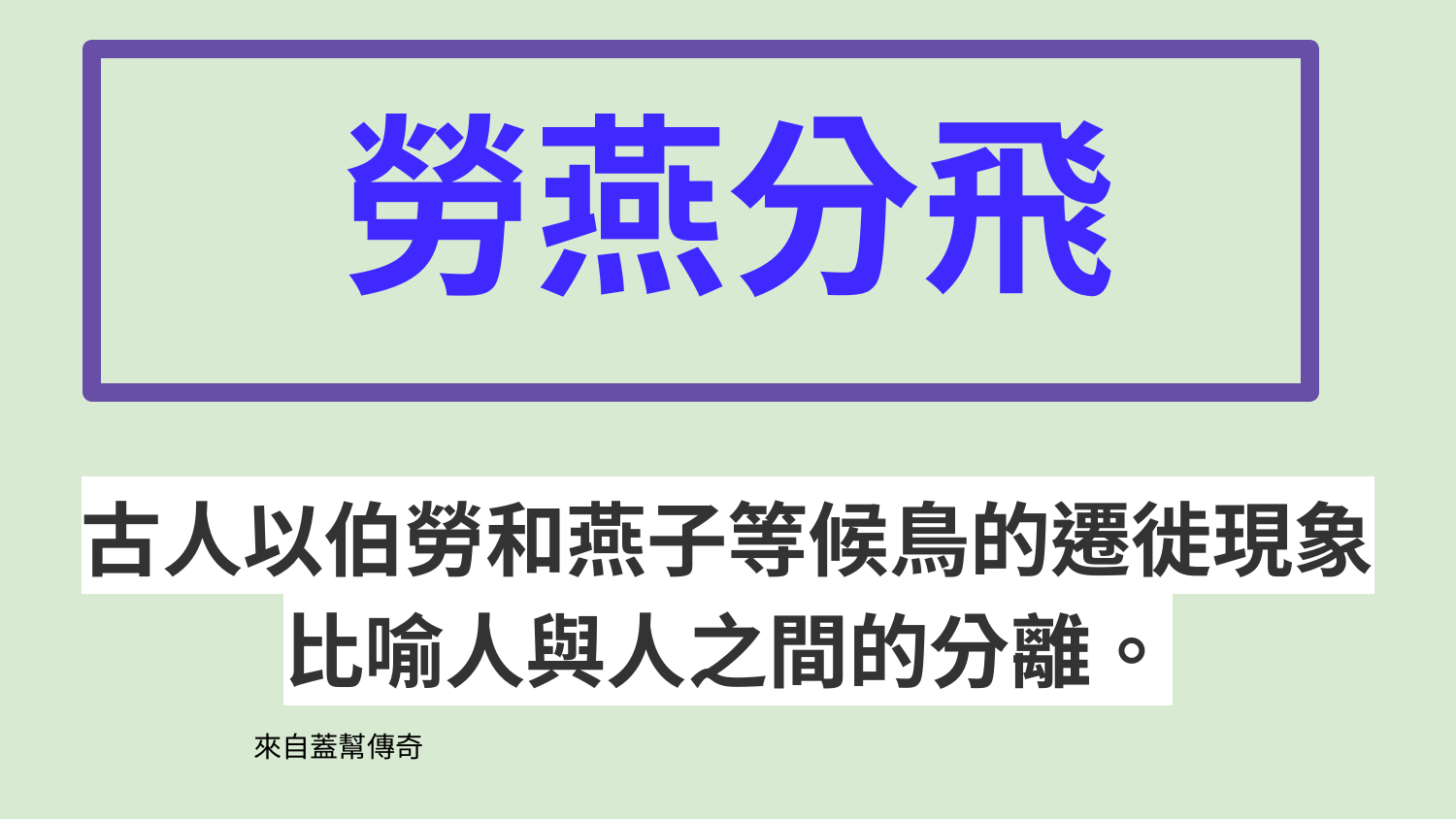

# 勞燕分飛

古人以伯勞和燕子等候鳥的遷徙現象比喻人與人之間的分離。
來自蓋幫傳奇